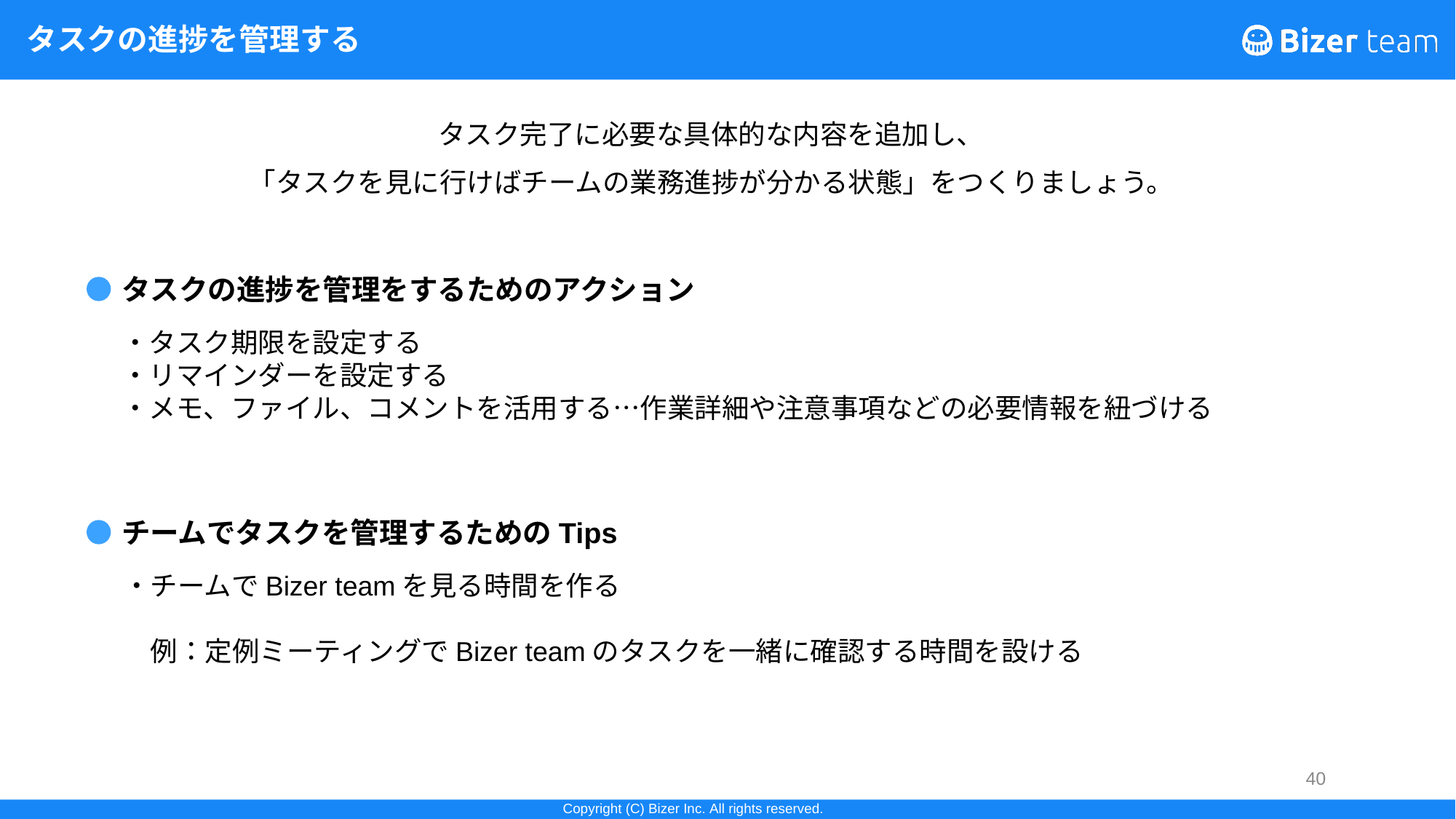

# タスクの進捗を管理する
タスク完了に必要な具体的な内容を追加し、
「タスクを見に行けばチームの業務進捗が分かる状態」をつくりましょう。
タスクの進捗を管理をするためのアクション

・タスク期限を設定する
・リマインダーを設定する
・メモ、ファイル、コメントを活用する…作業詳細や注意事項などの必要情報を紐づける
チームでタスクを管理するためのTips

・チームでBizer teamを見る時間を作る

　例：定例ミーティングでBizer teamのタスクを一緒に確認する時間を設ける
40
40